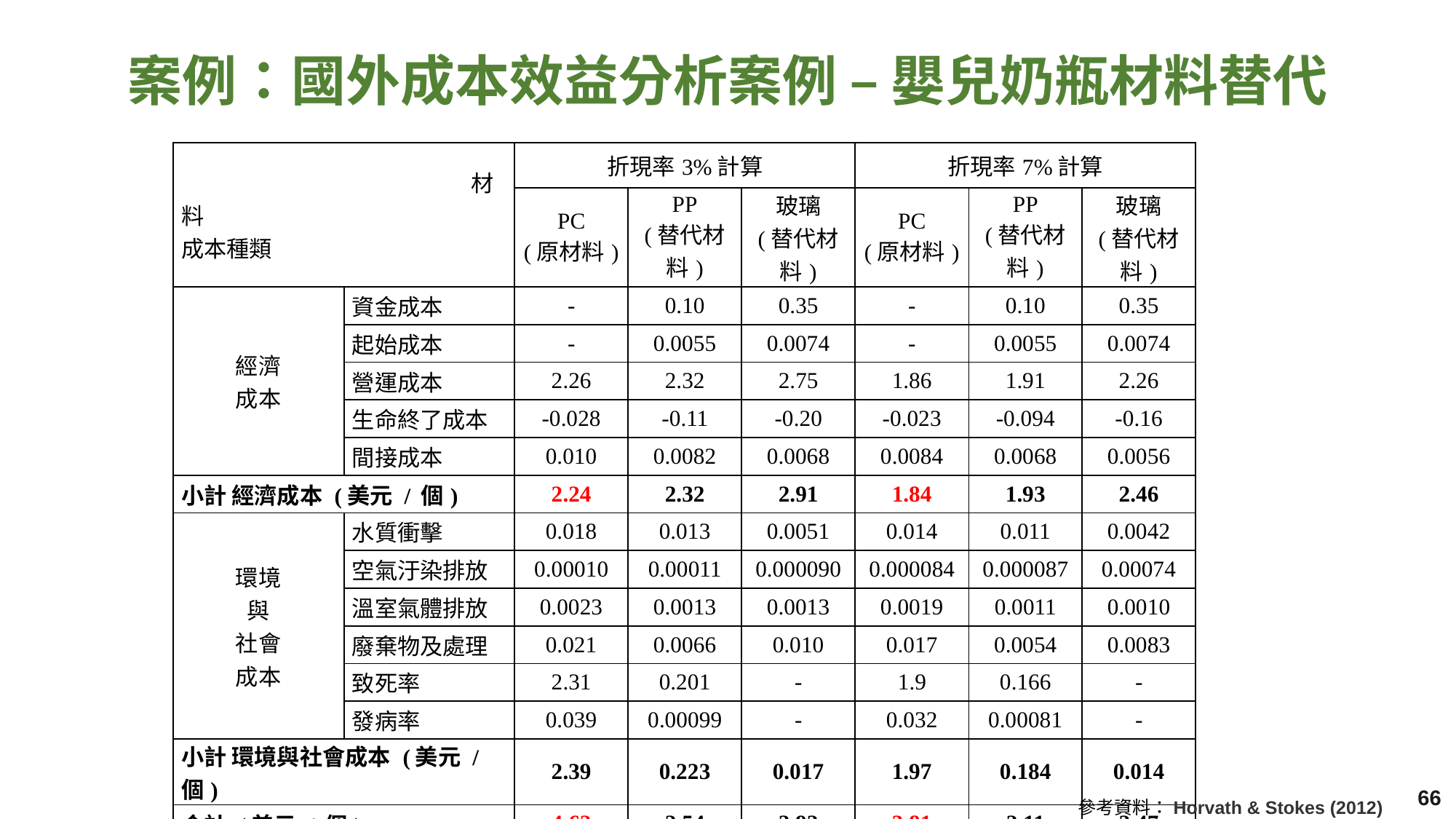

案例：國外成本效益分析案例 – 嬰兒奶瓶材料替代
| 材料 成本種類 |  | 折現率3%計算 |  |  | 折現率7%計算 |  |  |
| --- | --- | --- | --- | --- | --- | --- | --- |
|  |  | PC (原材料) | PP (替代材料) | 玻璃 (替代材料) | PC (原材料) | PP (替代材料) | 玻璃 (替代材料) |
| 經濟 成本 | 資金成本 | - | 0.10 | 0.35 | - | 0.10 | 0.35 |
|  | 起始成本 | - | 0.0055 | 0.0074 | - | 0.0055 | 0.0074 |
|  | 營運成本 | 2.26 | 2.32 | 2.75 | 1.86 | 1.91 | 2.26 |
|  | 生命終了成本 | -0.028 | -0.11 | -0.20 | -0.023 | -0.094 | -0.16 |
|  | 間接成本 | 0.010 | 0.0082 | 0.0068 | 0.0084 | 0.0068 | 0.0056 |
| 小計 經濟成本 (美元 / 個) |  | 2.24 | 2.32 | 2.91 | 1.84 | 1.93 | 2.46 |
| 環境 與 社會 成本 | 水質衝擊 | 0.018 | 0.013 | 0.0051 | 0.014 | 0.011 | 0.0042 |
|  | 空氣汙染排放 | 0.00010 | 0.00011 | 0.000090 | 0.000084 | 0.000087 | 0.00074 |
|  | 溫室氣體排放 | 0.0023 | 0.0013 | 0.0013 | 0.0019 | 0.0011 | 0.0010 |
|  | 廢棄物及處理 | 0.021 | 0.0066 | 0.010 | 0.017 | 0.0054 | 0.0083 |
|  | 致死率 | 2.31 | 0.201 | - | 1.9 | 0.166 | - |
|  | 發病率 | 0.039 | 0.00099 | - | 0.032 | 0.00081 | - |
| 小計 環境與社會成本 (美元 / 個) |  | 2.39 | 0.223 | 0.017 | 1.97 | 0.184 | 0.014 |
| 合計 (美元 / 個) |  | 4.62 | 2.54 | 2.92 | 3.81 | 2.11 | 2.47 |
66
參考資料：Horvath & Stokes (2012)